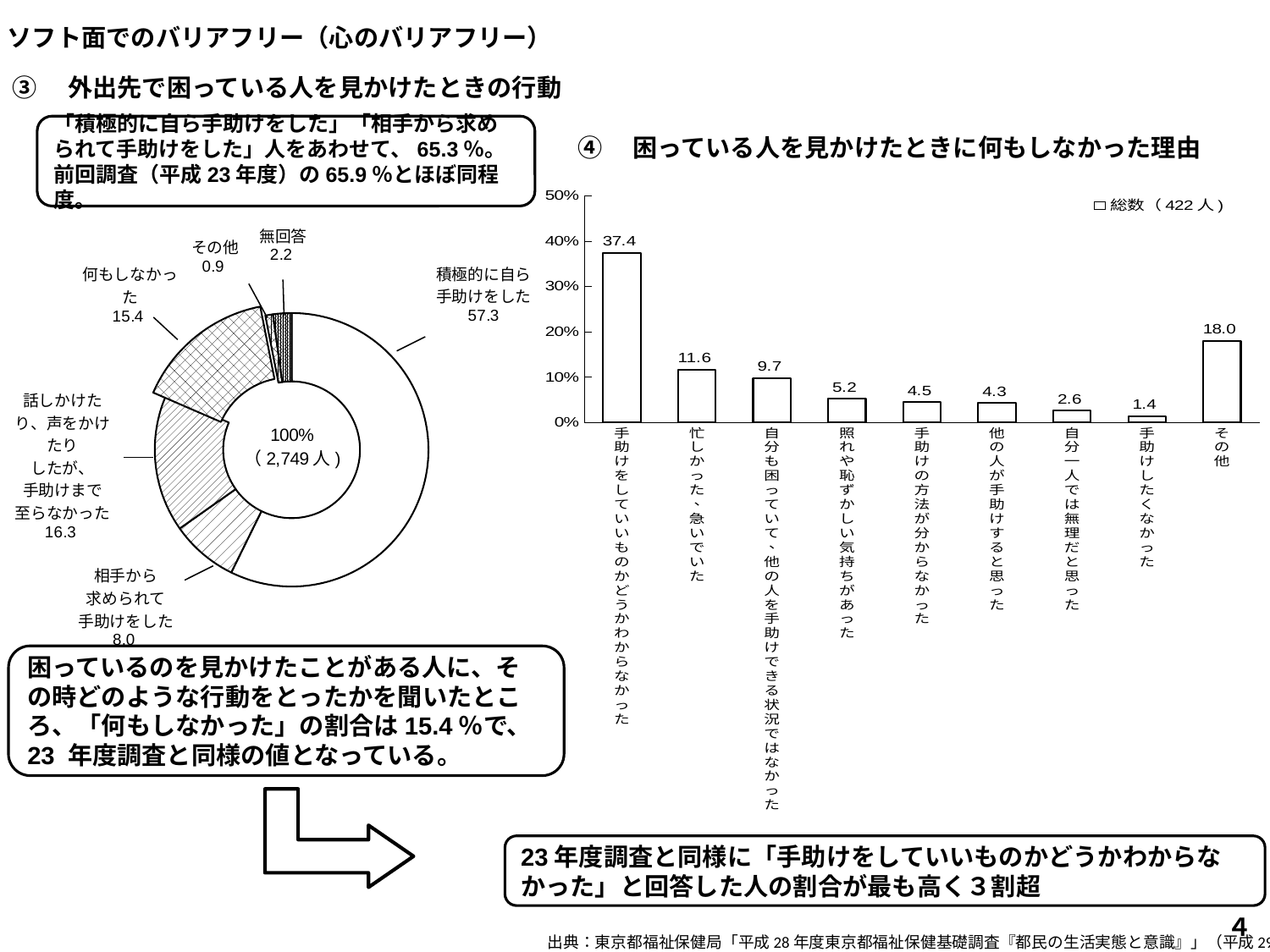

ソフト面でのバリアフリー（心のバリアフリー）
③　外出先で困っている人を見かけたときの行動
「積極的に自ら手助けをした」「相手から求められて手助けをした」人をあわせて、65.3％。前回調査（平成23年度）の65.9％とほぼ同程度。
④　困っている人を見かけたときに何もしなかった理由

### Chart

| Category |  |
|---|---|
| 積極的に自ら手助けをした | 57.3 |
| 相手から求められて手助けをした | 7.966533284830847 |
| 話しかけたり、声をかけたりしたが、
手助けまで至らなかった | 16.296835212804655 |
| 何もしなかった | 15.4 |
| その他 | 0.9 |
| 無回答 | 2.1826118588577663 |

### Chart

| Category | 総数（422人) |
|---|---|
| 手助けをしていいものかどうかわからなかった | 37.4407582938389 |
| 忙しかった、急いでいた | 11.6113744075829 |
| 自分も困っていて、他の人を手助けできる状況ではなかった | 9.71563981042654 |
| 照れや恥ずかしい気持ちがあった | 5.21327014218009 |
| 手助けの方法が分からなかった | 4.50236966824645 |
| 他の人が手助けすると思った | 4.2654028436019 |
| 自分一人では無理だと思った | 2.60663507109005 |
| 手助けしたくなかった | 1.4218009478673 |
| その他 | 18.0094786729858 |

### Chart

| Category |  |
|---|---|
| 積極的に自ら手助けをした | 57.3 |
| 相手から求められて手助けをした | 7.966533284830847 |
| 話しかけたり、声をかけたりしたが、
手助けまで至らなかった | 16.296835212804655 |
| 何もしなかった | 15.4 |
| その他 | 0.9 |
| 無回答 | 2.1826118588577663 |
困っているのを見かけたことがある人に、その時どのような行動をとったかを聞いたところ、「何もしなかった」の割合は15.4％で、23 年度調査と同様の値となっている。

23年度調査と同様に「手助けをしていいものかどうかわからなかった」と回答した人の割合が最も高く３割超
４
出典：東京都福祉保健局「平成28年度東京都福祉保健基礎調査『都民の生活実態と意識』」（平成29年11月）